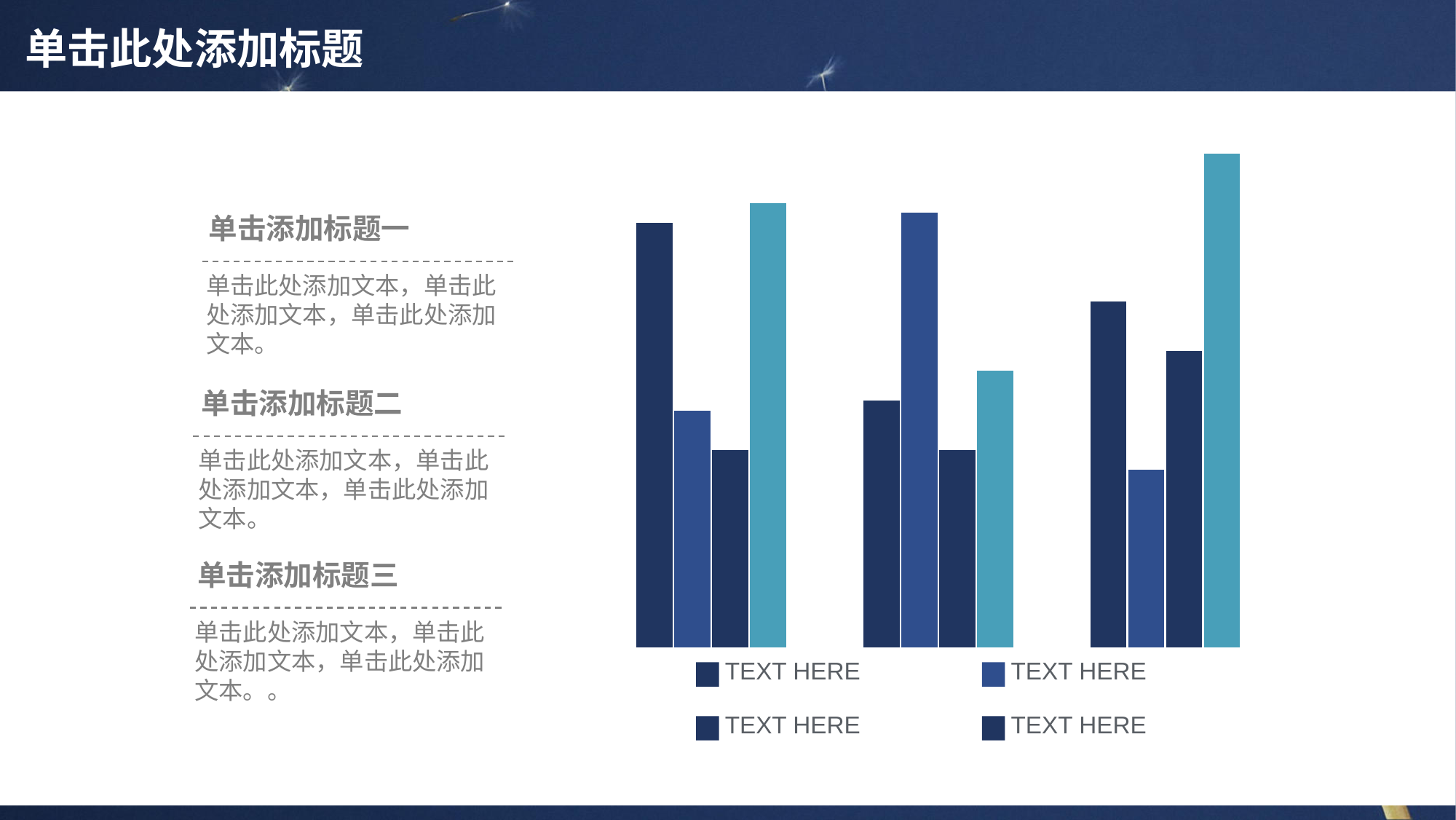

# 单击此处添加标题

### Chart

| Category | 系列 1 | 系列 2 | 系列 3 | 系列 4 |
|---|---|---|---|---|
| 类别 1 | 4.3 | 2.4 | 2.0 | 4.5 |
| 类别 2 | 2.5 | 4.4 | 2.0 | 2.8 |
| 类别 3 | 3.5 | 1.8 | 3.0 | 5.0 |
单击添加标题一
单击此处添加文本，单击此处添加文本，单击此处添加文本。
单击添加标题二
单击此处添加文本，单击此处添加文本，单击此处添加文本。
单击添加标题三
单击此处添加文本，单击此处添加文本，单击此处添加文本。。
TEXT HERE

TEXT HERE

TEXT HERE

TEXT HERE